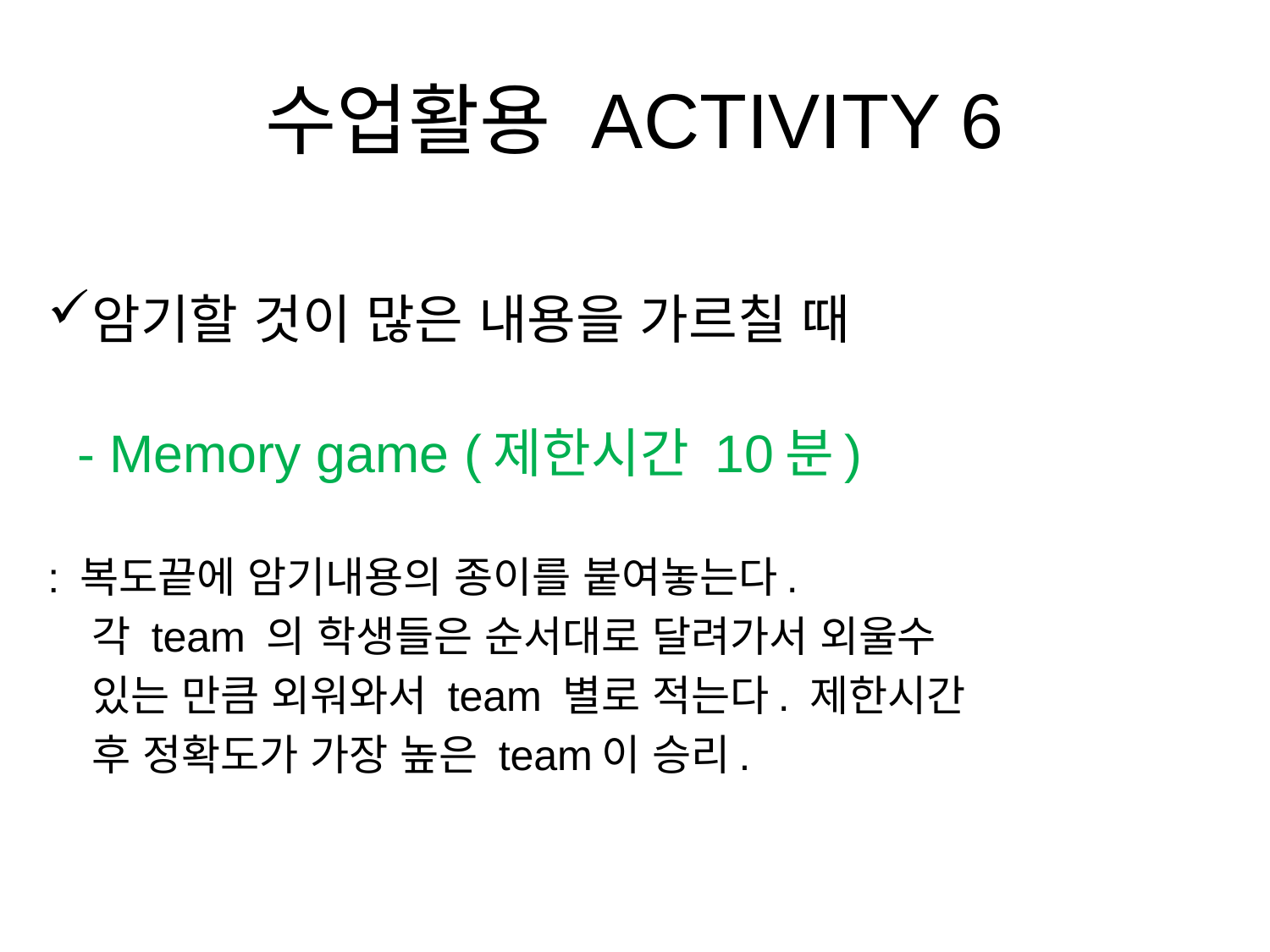

# 수업활용 ACTIVITY 6
암기할 것이 많은 내용을 가르칠 때

  - Memory game (제한시간 10분)

: 복도끝에 암기내용의 종이를 붙여놓는다.
   각 team 의 학생들은 순서대로 달려가서 외울수
   있는 만큼 외워와서 team 별로 적는다. 제한시간
   후 정확도가 가장 높은 team이 승리.